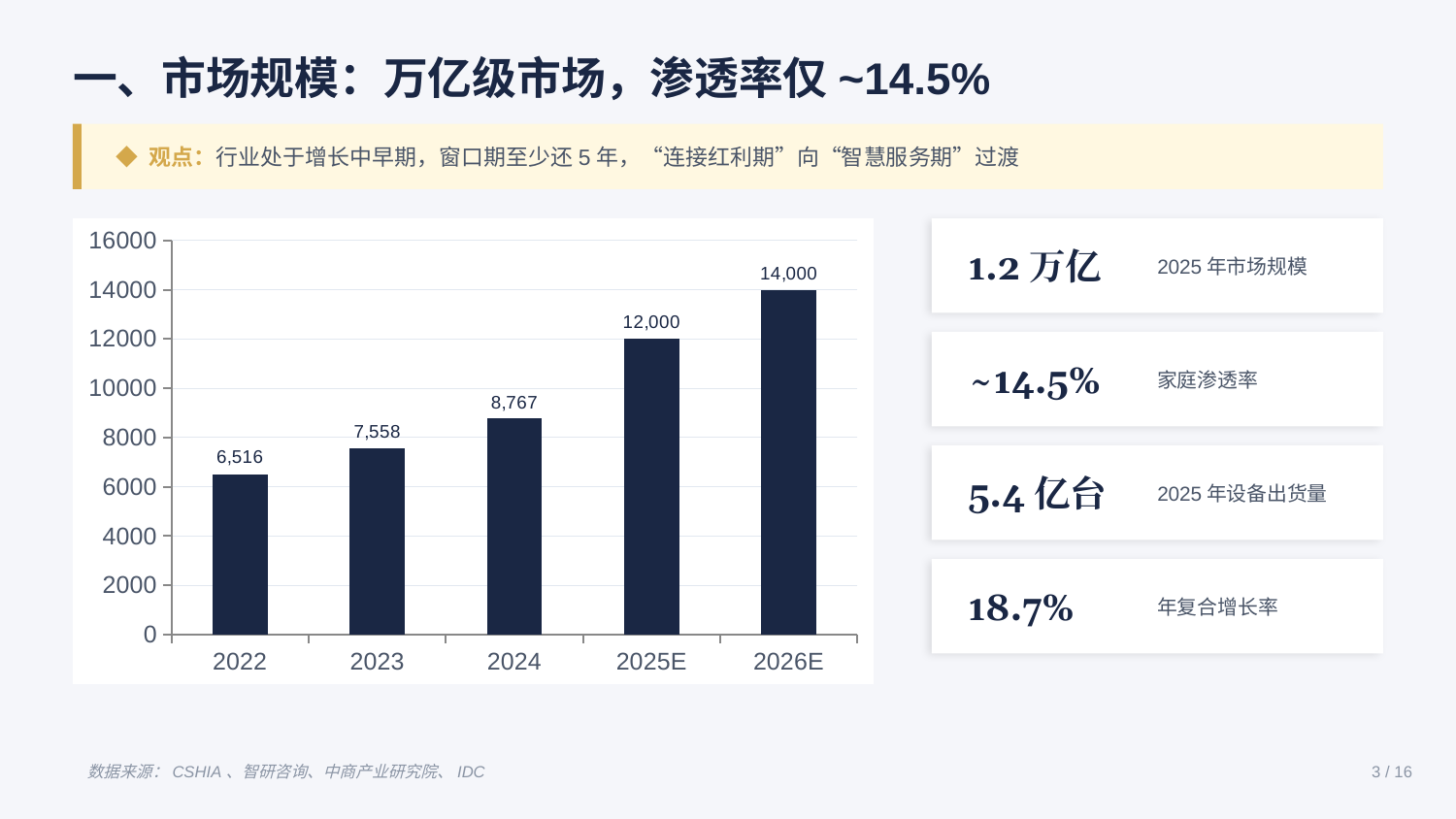

一、市场规模：万亿级市场，渗透率仅~14.5%

◆ 观点：行业处于增长中早期，窗口期至少还5年，“连接红利期”向“智慧服务期”过渡

### Chart

| Category | 市场规模（亿元） |
|---|---|
| 2022 | 6516.0 |
| 2023 | 7558.0 |
| 2024 | 8767.0 |
| 2025E | 12000.0 |
| 2026E | 14000.0 |
1.2万亿
2025年市场规模

~14.5%
家庭渗透率

5.4亿台
2025年设备出货量

18.7%
年复合增长率
数据来源：CSHIA、智研咨询、中商产业研究院、IDC
3 / 16